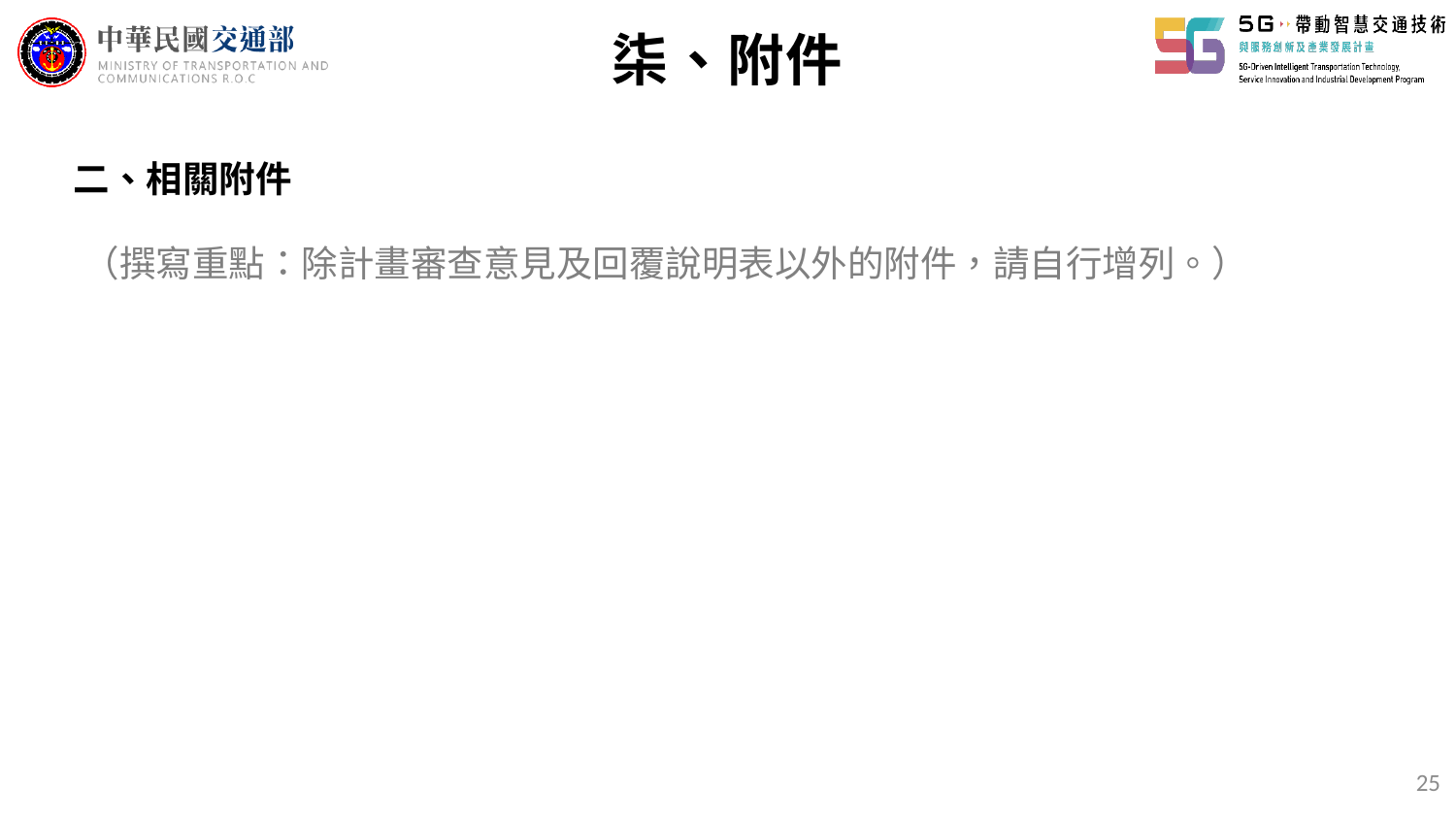

柒、附件
二、相關附件
（撰寫重點：除計畫審查意見及回覆說明表以外的附件，請自行增列。）
25